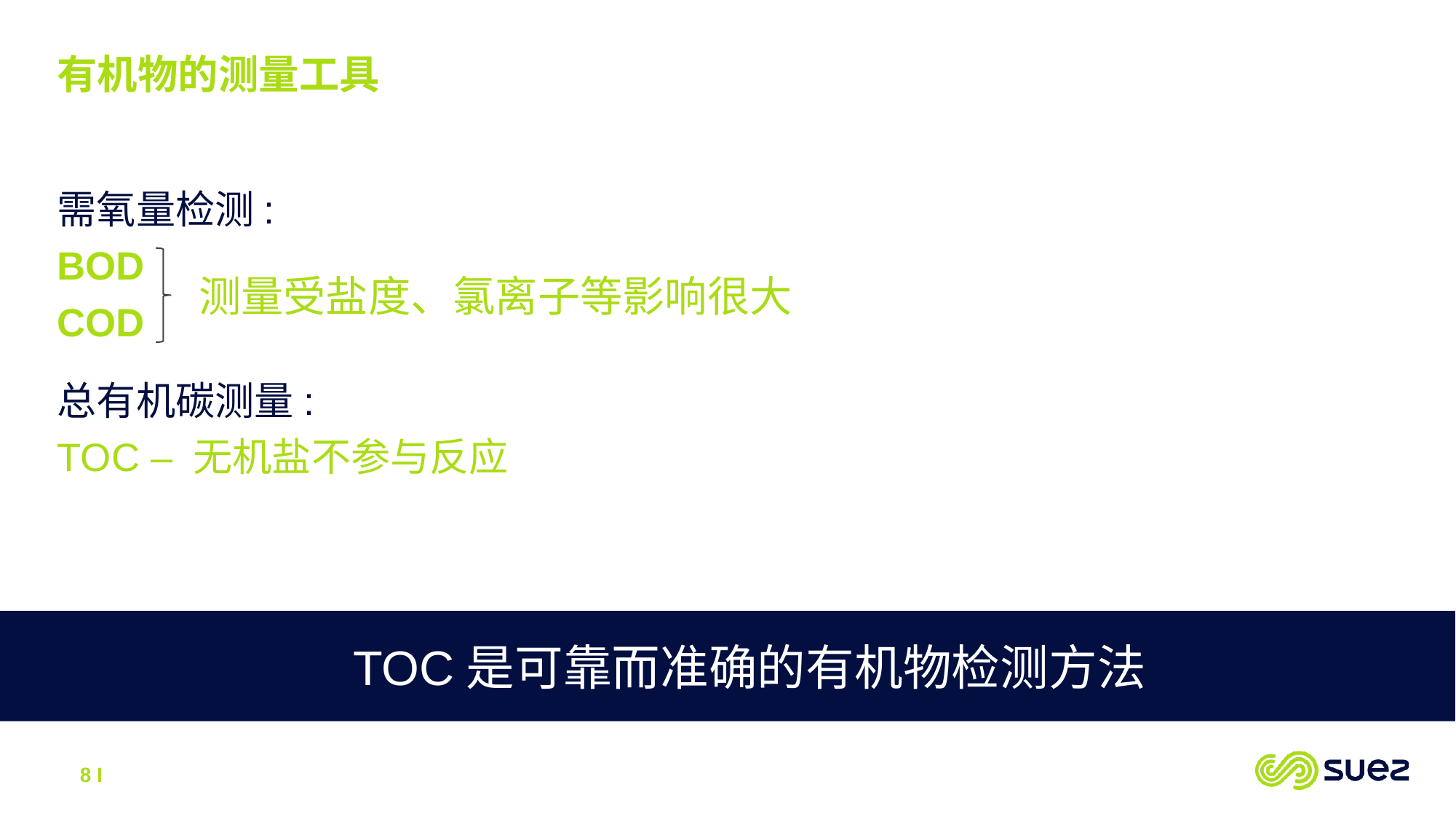

有机物的测量工具

需氧量检测:
BOD
COD

总有机碳测量:
TOC – 无机盐不参与反应

测量受盐度、氯离子等影响很大
TOC是可靠而准确的有机物检测方法
8 I